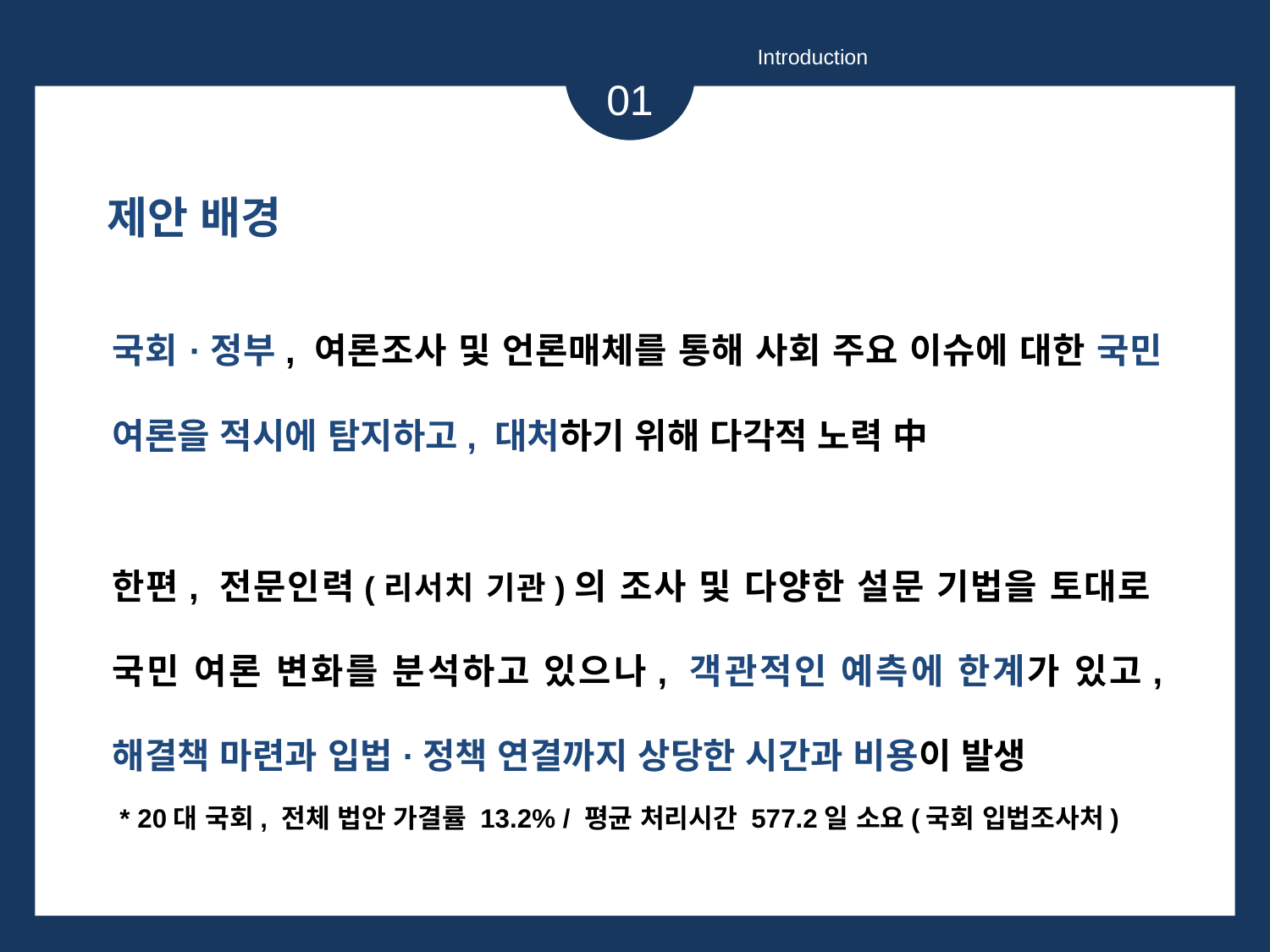

Introduction
01

제안 배경
국회 ∙ 정부, 여론조사 및 언론매체를 통해 사회 주요 이슈에 대한 국민 여론을 적시에 탐지하고, 대처하기 위해 다각적 노력 中
한편, 전문인력(리서치 기관)의 조사 및 다양한 설문 기법을 토대로  국민 여론 변화를 분석하고 있으나, 객관적인 예측에 한계가 있고, 해결책 마련과 입법 ∙ 정책 연결까지 상당한 시간과 비용이 발생

 * 20대 국회, 전체 법안 가결률 13.2% / 평균 처리시간 577.2일 소요(국회 입법조사처)